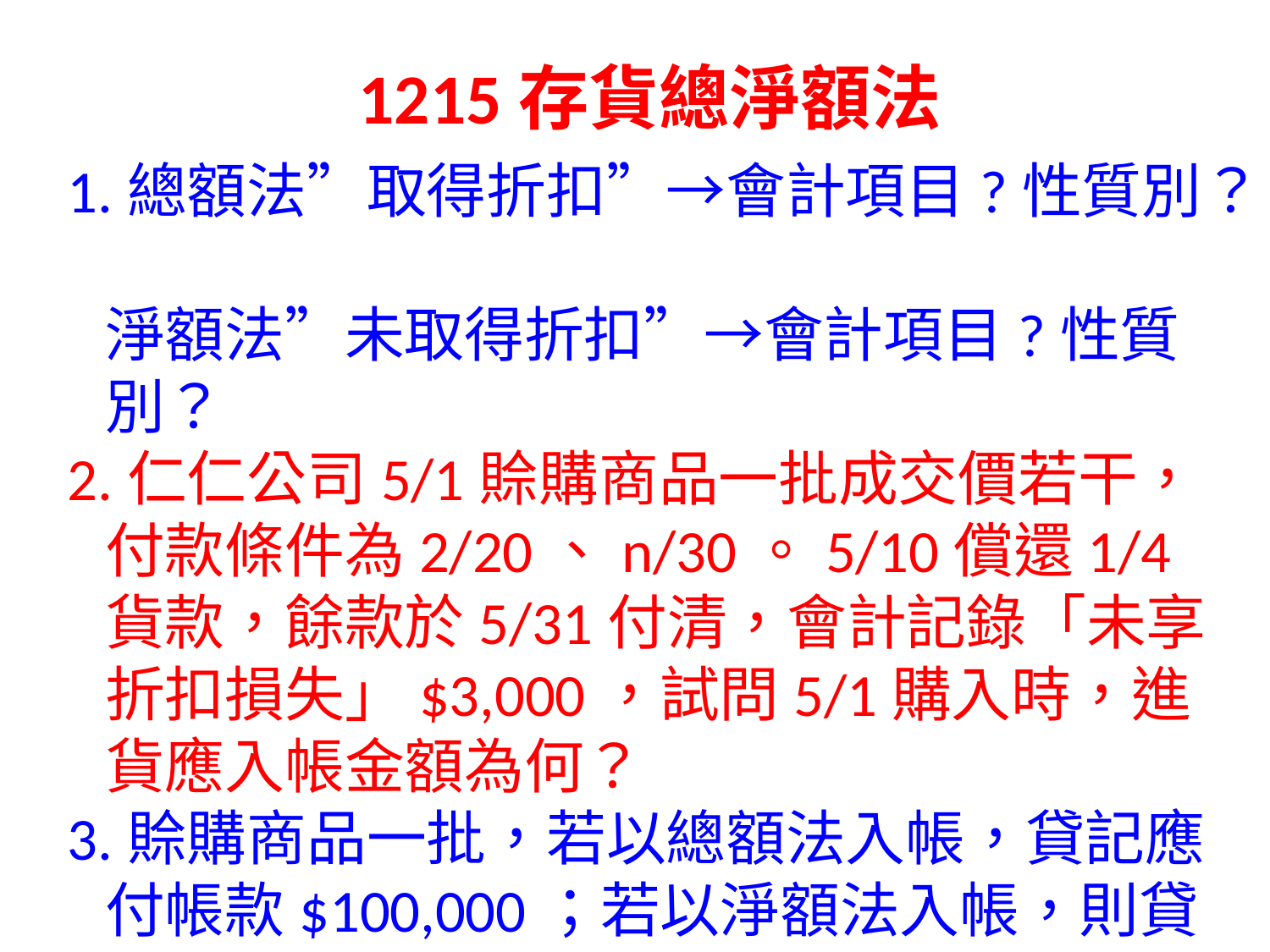

# 1215存貨總淨額法
1.總額法”取得折扣”→會計項目?性質別？
淨額法”未取得折扣”→會計項目?性質別？
2.仁仁公司5/1賒購商品一批成交價若干，付款條件為2/20、n/30。5/10償還1/4貨款，餘款於5/31付清，會計記錄「未享折扣損失」$3,000，試問5/1購入時，進貨應入帳金額為何？
3.賒購商品一批，若以總額法入帳，貸記應付帳款$100,000；若以淨額法入帳，則貸記應付帳款$96,000。折扣率多少?